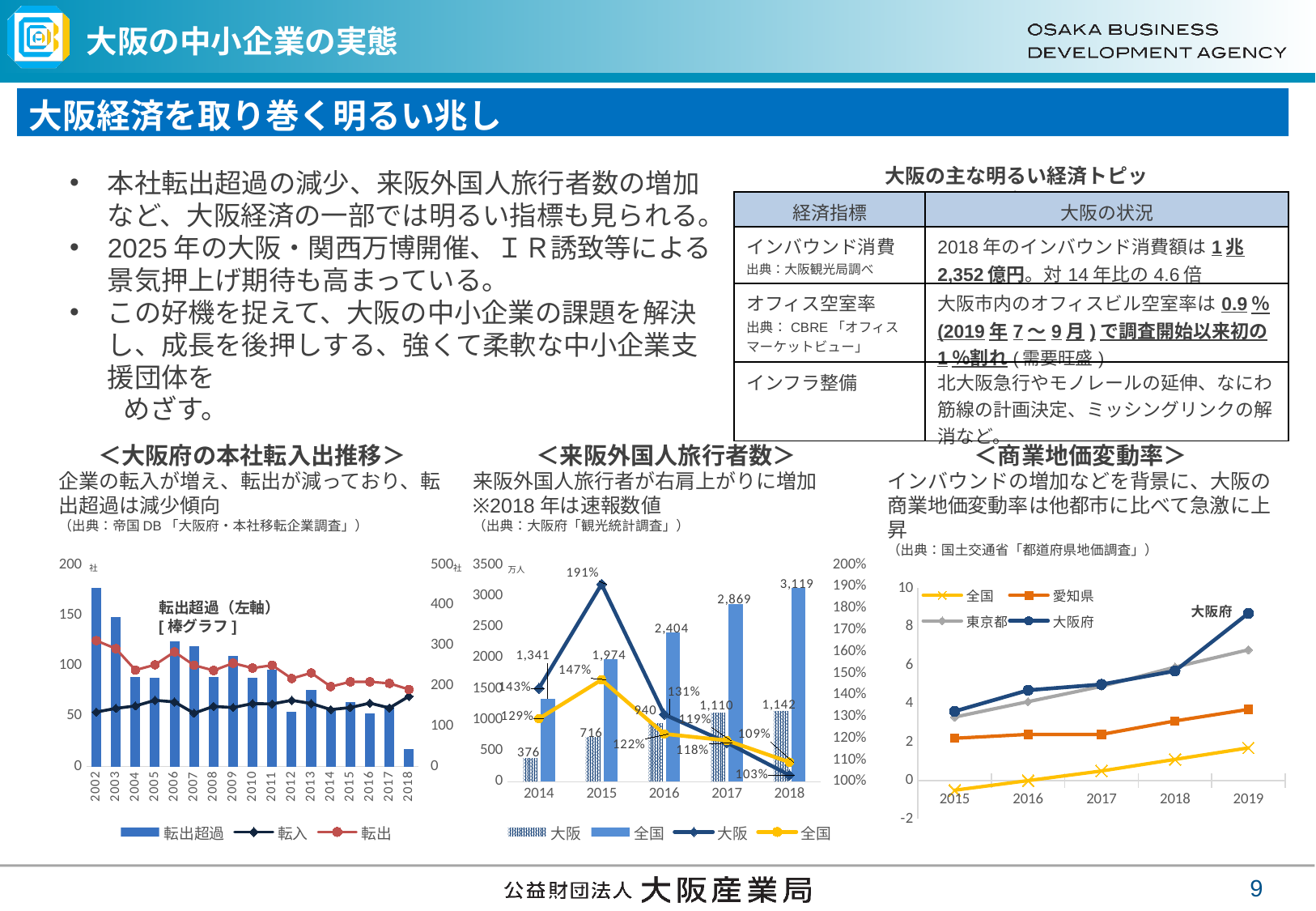

# 大阪の中小企業の実態
大阪経済を取り巻く明るい兆し
大阪の主な明るい経済トピック
本社転出超過の減少、来阪外国人旅行者数の増加など、大阪経済の一部では明るい指標も見られる。
2025年の大阪・関西万博開催、ＩＲ誘致等による景気押上げ期待も高まっている。
この好機を捉えて、大阪の中小企業の課題を解決し、成長を後押しする、強くて柔軟な中小企業支援団体を
　　めざす。
| 経済指標 | 大阪の状況 |
| --- | --- |
| インバウンド消費 出典：大阪観光局調べ | 2018年のインバウンド消費額は1兆2,352億円。対14年比の4.6倍 |
| オフィス空室率 出典：CBRE「オフィスマーケットビュー」 | 大阪市内のオフィスビル空室率は0.9％(2019年7～9月)で調査開始以来初の1％割れ(需要旺盛) |
| インフラ整備 | 北大阪急行やモノレールの延伸、なにわ筋線の計画決定、ミッシングリンクの解消など。 |
＜大阪府の本社転入出推移＞
企業の転入が増え、転出が減っており、転出超過は減少傾向
（出典：帝国DB「大阪府・本社移転企業調査」）
＜来阪外国人旅行者数＞
来阪外国人旅行者が右肩上がりに増加
※2018年は速報数値
（出典：大阪府「観光統計調査」）
＜商業地価変動率＞
インバウンドの増加などを背景に、大阪の商業地価変動率は他都市に比べて急激に上昇
（出典：国土交通省「都道府県地価調査」）

### Chart

| Category | 転出超過 | 転入 | 転出 |
|---|---|---|---|
| 2002 | 177.0 | 135.0 | 312.0 |
| 2003 | 148.0 | 144.0 | 292.0 |
| 2004 | 89.0 | 150.0 | 239.0 |
| 2005 | 88.0 | 164.0 | 252.0 |
| 2006 | 124.0 | 160.0 | 284.0 |
| 2007 | 119.0 | 132.0 | 251.0 |
| 2008 | 89.0 | 149.0 | 238.0 |
| 2009 | 110.0 | 146.0 | 256.0 |
| 2010 | 88.0 | 156.0 | 244.0 |
| 2011 | 96.0 | 155.0 | 251.0 |
| 2012 | 54.0 | 164.0 | 218.0 |
| 2013 | 76.0 | 156.0 | 232.0 |
| 2014 | 57.0 | 141.0 | 198.0 |
| 2015 | 64.0 | 146.0 | 210.0 |
| 2016 | 53.0 | 157.0 | 210.0 |
| 2017 | 61.0 | 145.0 | 206.0 |
| 2018 | 17.0 | 174.0 | 191.0 |

### Chart

| Category | 大阪 | 全国 | 大阪 | 全国 |
|---|---|---|---|---|
| 2014 | 376.0 | 1341.0 | 1.43 | 1.29 |
| 2015 | 716.0 | 1974.0 | 1.91 | 1.47 |
| 2016 | 940.0 | 2404.0 | 1.31 | 1.22 |
| 2017 | 1110.0 | 2869.0 | 1.18 | 1.19 |
| 2018 | 1142.0 | 3119.0 | 1.03 | 1.09 |

### Chart

| Category | 全国 | 愛知県 | 東京都 | 大阪府 |
|---|---|---|---|---|
| 2015 | -0.5 | 2.2 | 3.3 | 3.6 |
| 2016 | 0.0 | 2.4 | 4.1 | 4.7 |
| 2017 | 0.5 | 2.4 | 4.9 | 5.0 |
| 2018 | 1.1 | 3.1 | 5.9 | 5.7 |
| 2019 | 1.7 | 3.7 | 6.8 | 8.7 |
社
社
万人
転出超過（左軸）
[棒グラフ]
9